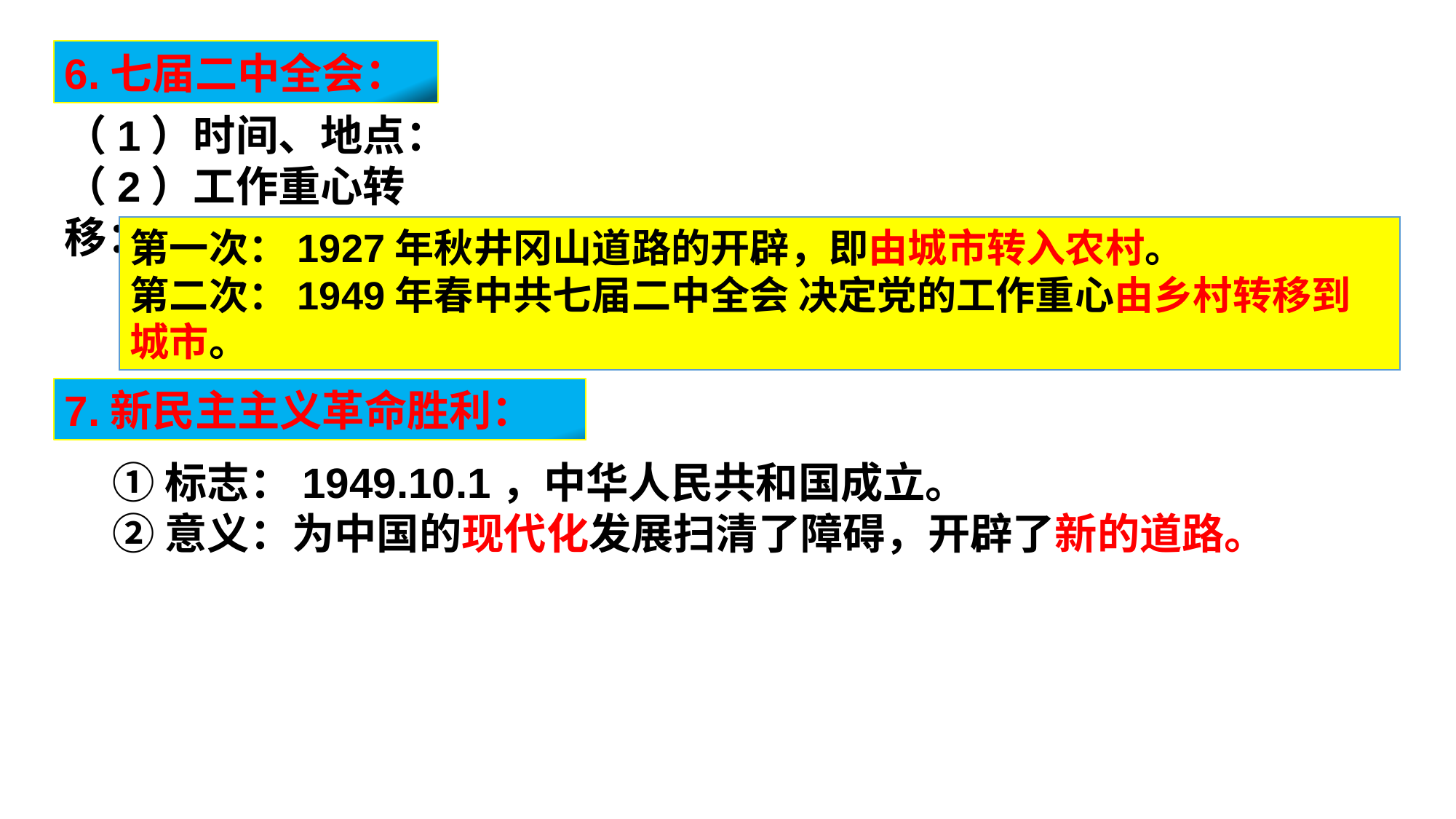

6.七届二中全会：
（1）时间、地点：
（2）工作重心转移：
第一次：1927年秋井冈山道路的开辟，即由城市转入农村。
第二次：1949年春中共七届二中全会 决定党的工作重心由乡村转移到城市。
7.新民主主义革命胜利：
①标志：1949.10.1，中华人民共和国成立。
②意义：为中国的现代化发展扫清了障碍，开辟了新的道路。